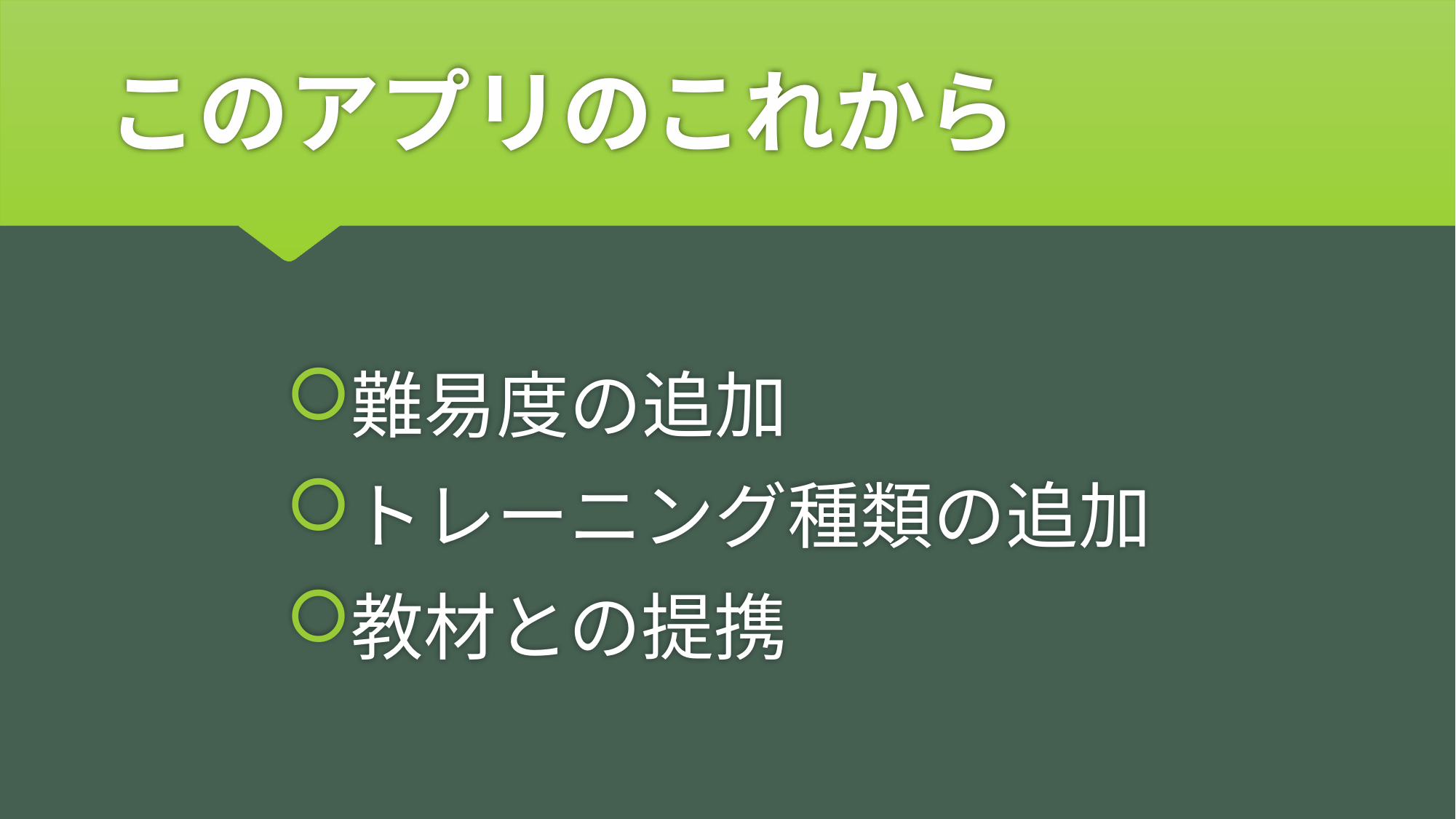

# このアプリのこれから
難易度の追加
トレーニング種類の追加
教材との提携